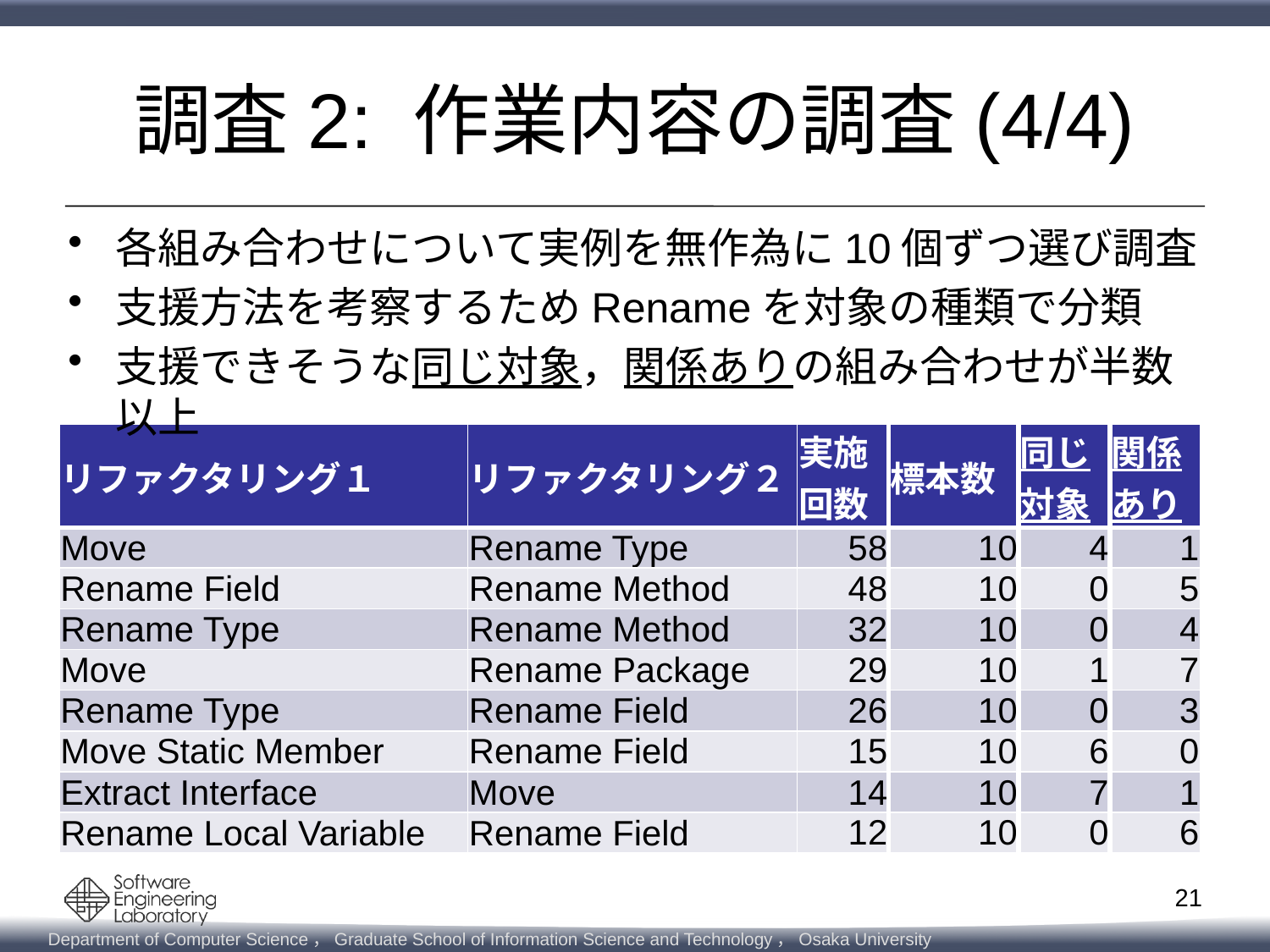

# 調査2: 作業内容の調査(4/4)
各組み合わせについて実例を無作為に10個ずつ選び調査
支援方法を考察するためRenameを対象の種類で分類
支援できそうな同じ対象，関係ありの組み合わせが半数以上
| リファクタリング１ | リファクタリング２ | 実施 回数 | 標本数 | 同じ 対象 | 関係 あり |
| --- | --- | --- | --- | --- | --- |
| Move | Rename Type | 58 | 10 | 4 | 1 |
| Rename Field | Rename Method | 48 | 10 | 0 | 5 |
| Rename Type | Rename Method | 32 | 10 | 0 | 4 |
| Move | Rename Package | 29 | 10 | 1 | 7 |
| Rename Type | Rename Field | 26 | 10 | 0 | 3 |
| Move Static Member | Rename Field | 15 | 10 | 6 | 0 |
| Extract Interface | Move | 14 | 10 | 7 | 1 |
| Rename Local Variable | Rename Field | 12 | 10 | 0 | 6 |
21